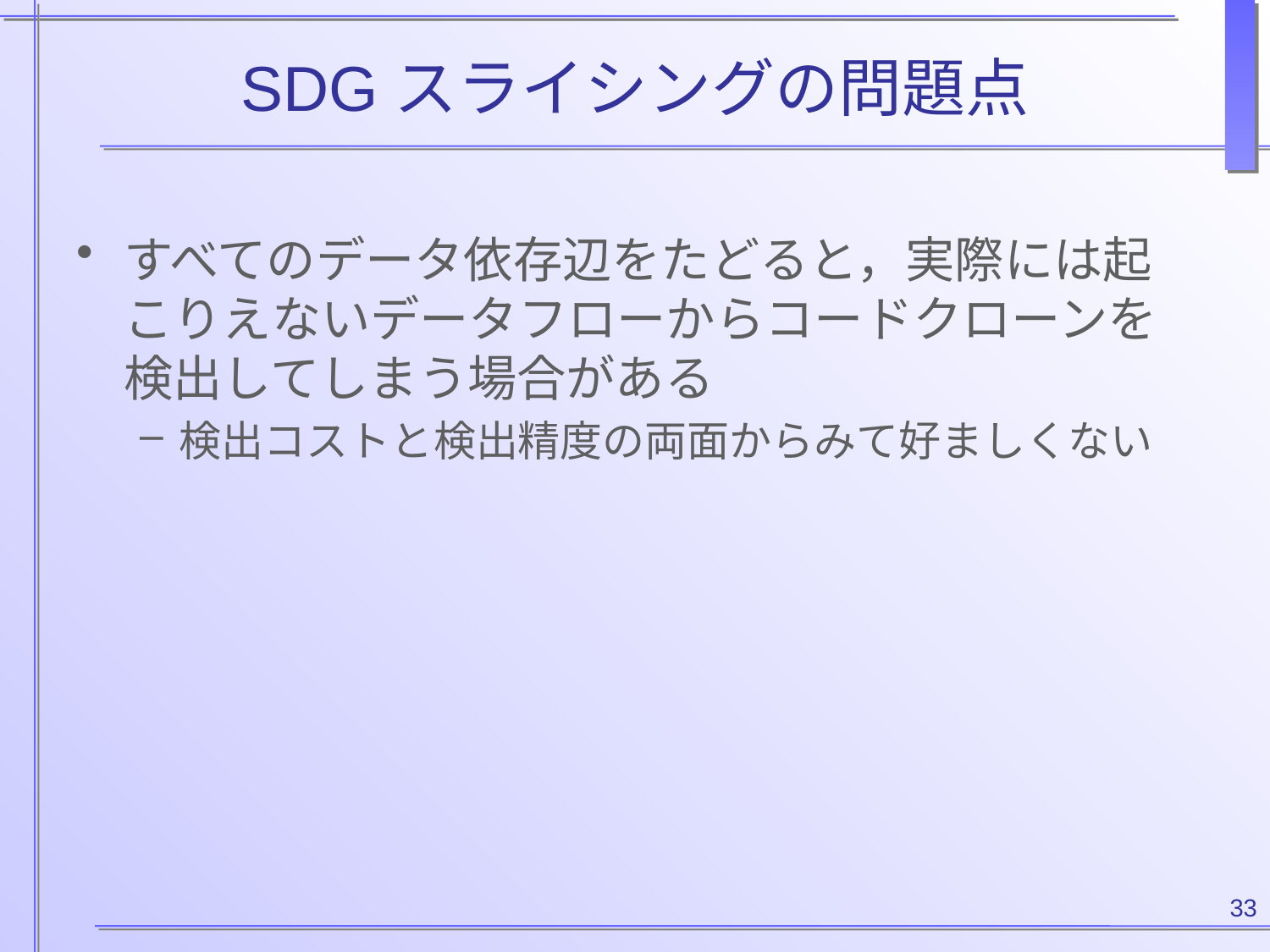

# SDGスライシングの問題点
すべてのデータ依存辺をたどると，実際には起こりえないデータフローからコードクローンを検出してしまう場合がある
検出コストと検出精度の両面からみて好ましくない

33